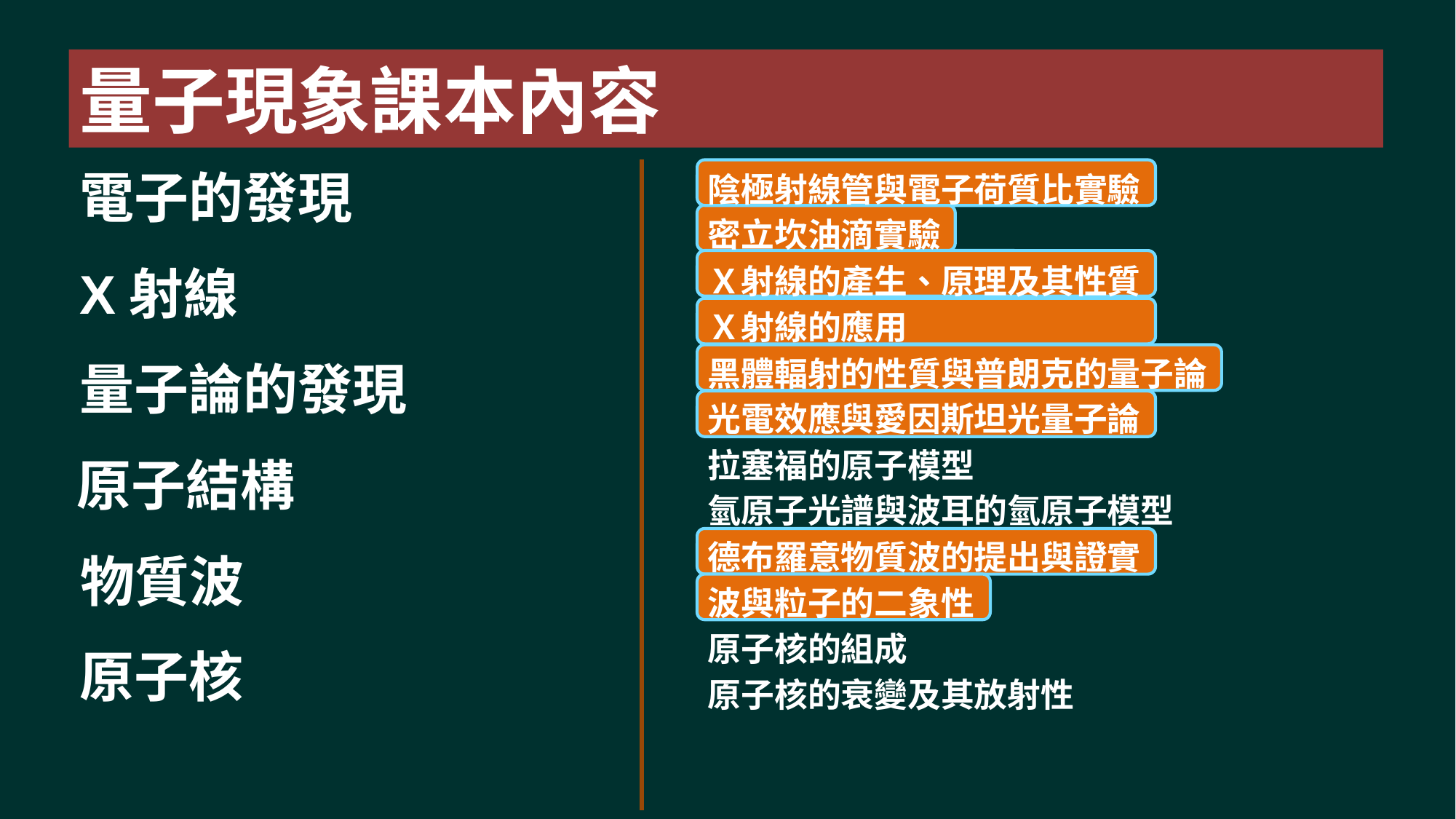

量子現象課本內容
陰極射線管與電子荷質比實驗
密立坎油滴實驗
電子的發現

Ｘ射線的產生、原理及其性質
Ｘ射線的應用

X射線

黑體輻射的性質與普朗克的量子論
光電效應與愛因斯坦光量子論

量子論的發現

拉塞福的原子模型
氫原子光譜與波耳的氫原子模型
原子結構
德布羅意物質波的提出與證實
波與粒子的二象性

物質波

原子核的組成
原子核的衰變及其放射性
原子核